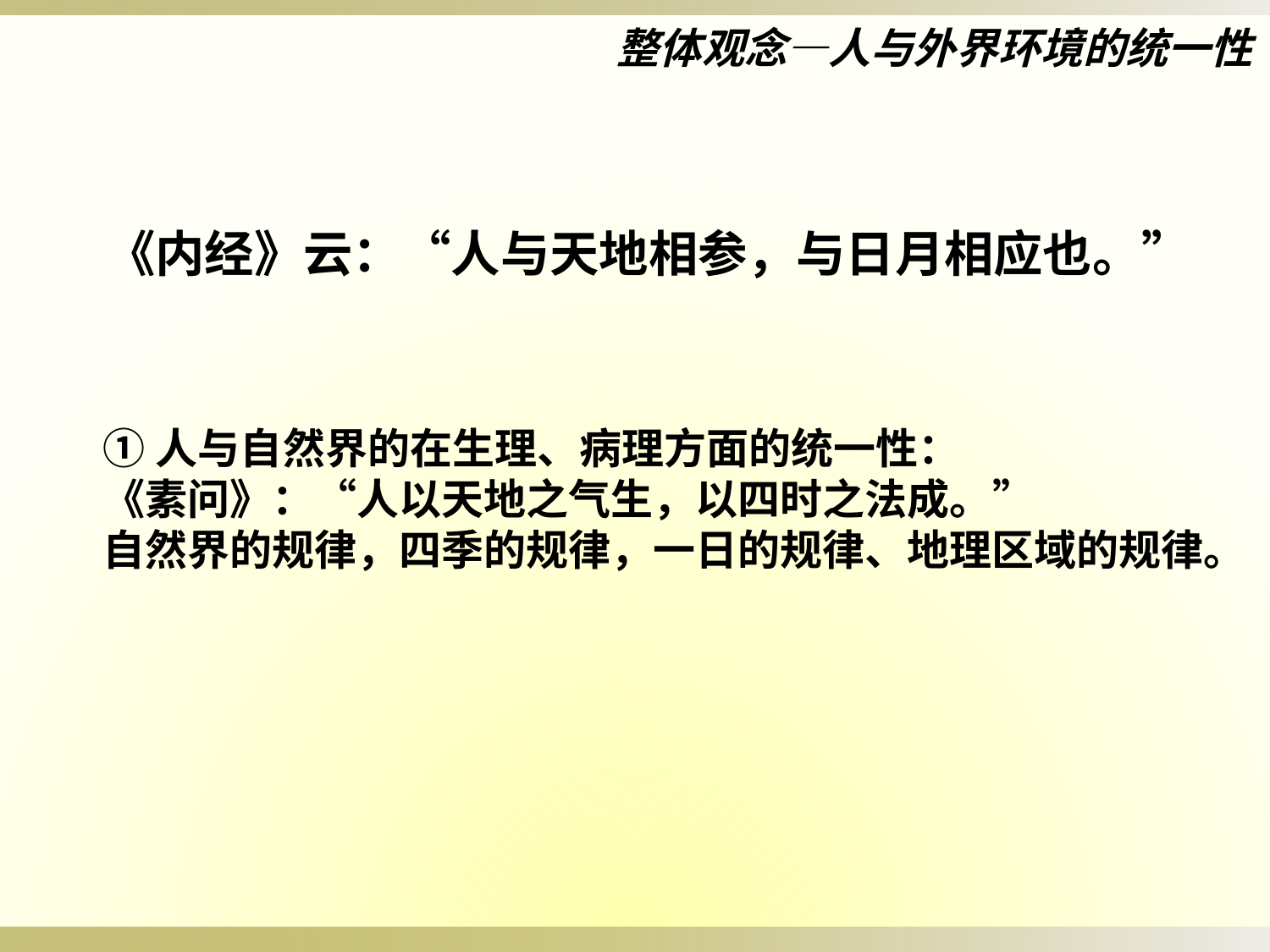

整体观念—人与外界环境的统一性
《内经》云：“人与天地相参，与日月相应也。”
①人与自然界的在生理、病理方面的统一性：
《素问》：“人以天地之气生，以四时之法成。”
自然界的规律，四季的规律，一日的规律、地理区域的规律。